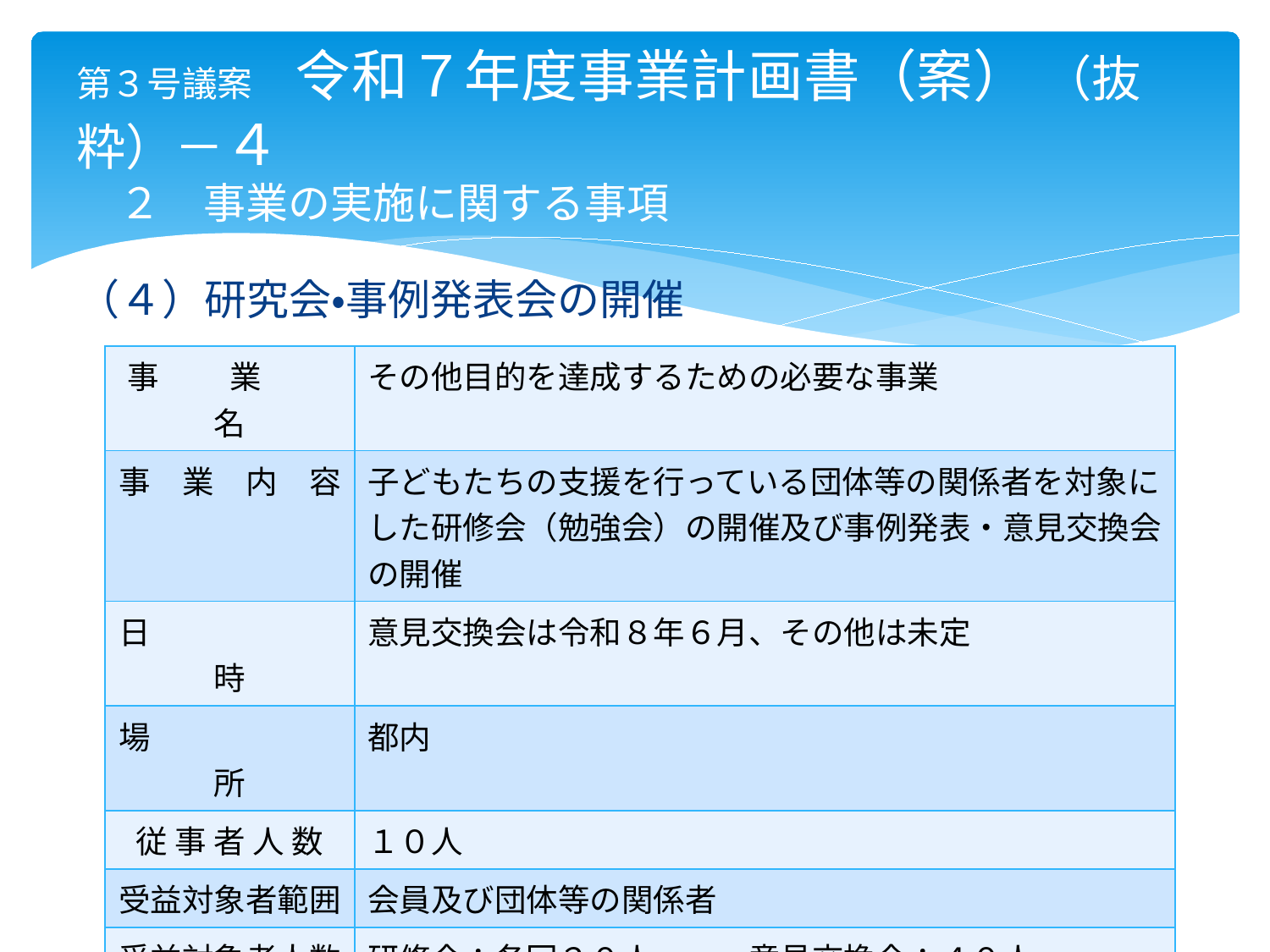

# 第３号議案　令和７年度事業計画書（案） （抜粋）－４ 　２　事業の実施に関する事項
（４）研究会・事例発表会の開催
| 事　 　業 　　名 | その他目的を達成するための必要な事業 |
| --- | --- |
| 事　業　内　容 | 子どもたちの支援を行っている団体等の関係者を対象に した研修会（勉強会）の開催及び事例発表・意見交換会の開催 |
| 日　　　　　　時 | 意見交換会は令和８年６月、その他は未定 |
| 場　　　　　　所 | 都内 |
| 従 事 者 人 数 | １０人 |
| 受益対象者範囲 | 会員及び団体等の関係者 |
| 受益対象者人数 | 研修会：各回２０人　　　意見交換会：４０人 |
| 事　　 業　　 費 | ２０万円 |